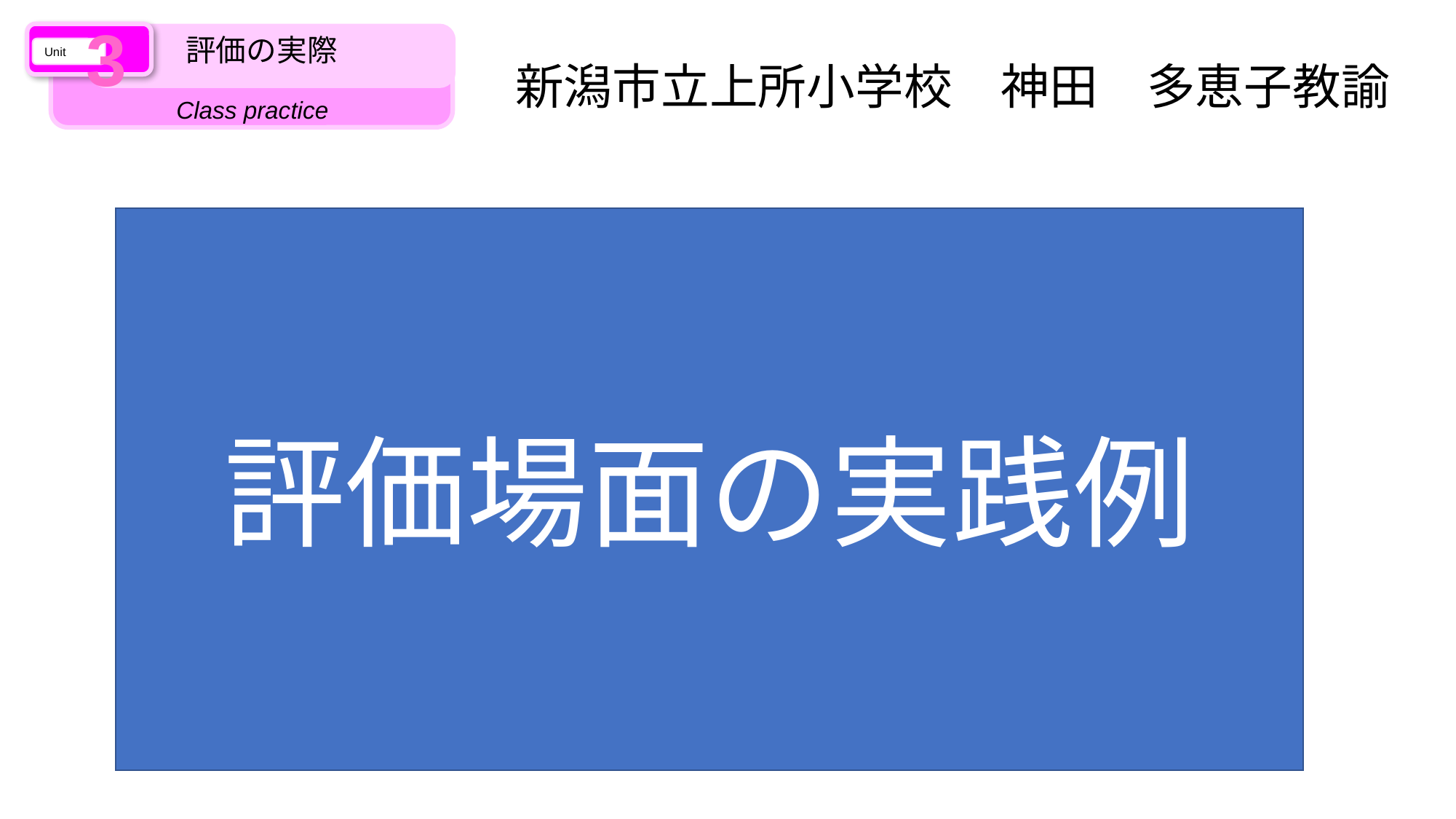

3

Unit
評価の実際
Class practice
新潟市立上所小学校　神田　多恵子教諭
評価場面の実践例